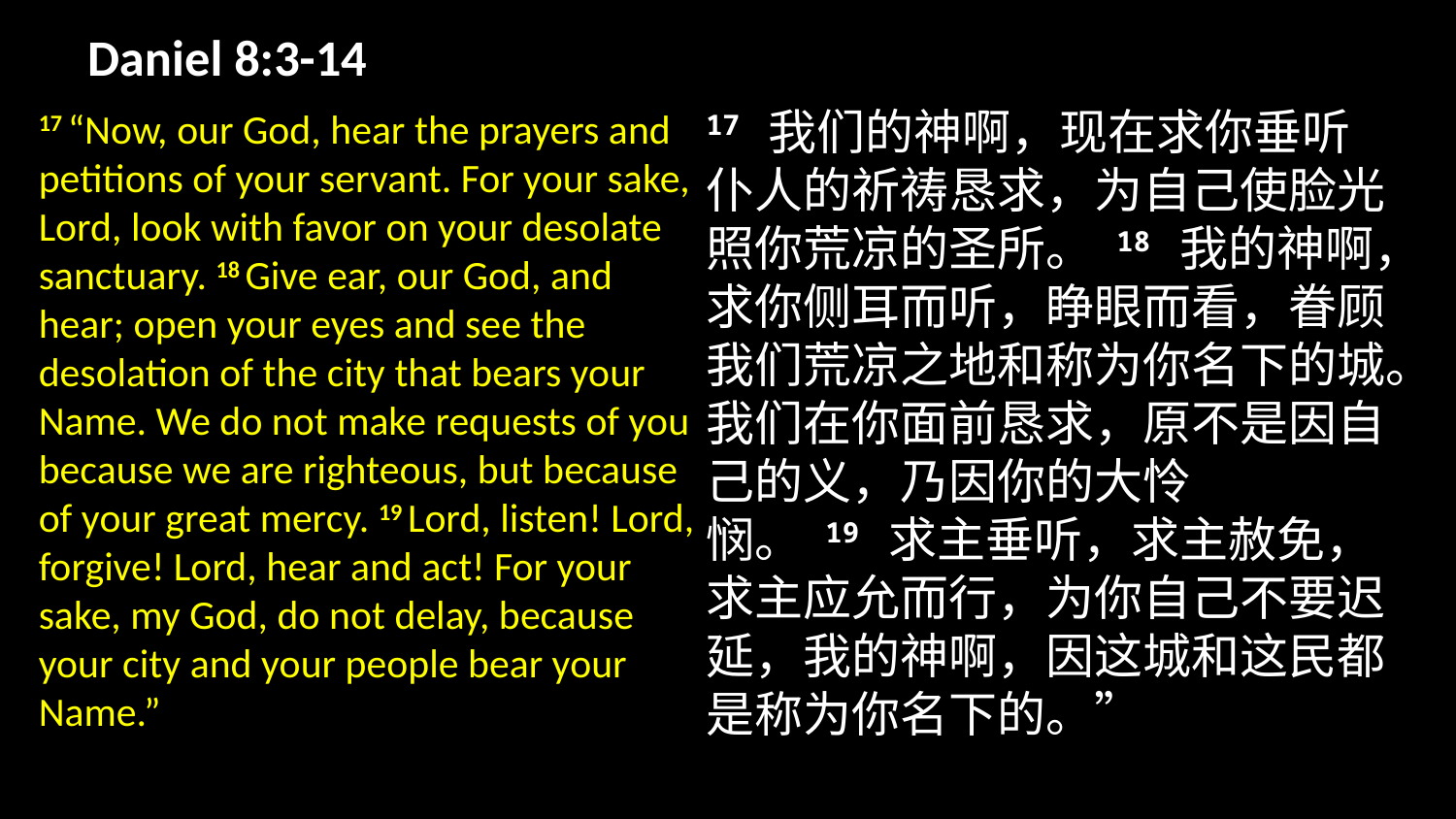

# Daniel 8:3-14
17 我们的神啊，现在求你垂听仆人的祈祷恳求，为自己使脸光照你荒凉的圣所。 18 我的神啊，求你侧耳而听，睁眼而看，眷顾我们荒凉之地和称为你名下的城。我们在你面前恳求，原不是因自己的义，乃因你的大怜悯。 19 求主垂听，求主赦免，求主应允而行，为你自己不要迟延，我的神啊，因这城和这民都是称为你名下的。”
17 “Now, our God, hear the prayers and petitions of your servant. For your sake, Lord, look with favor on your desolate sanctuary. 18 Give ear, our God, and hear; open your eyes and see the desolation of the city that bears your Name. We do not make requests of you because we are righteous, but because of your great mercy. 19 Lord, listen! Lord, forgive! Lord, hear and act! For your sake, my God, do not delay, because your city and your people bear your Name.”